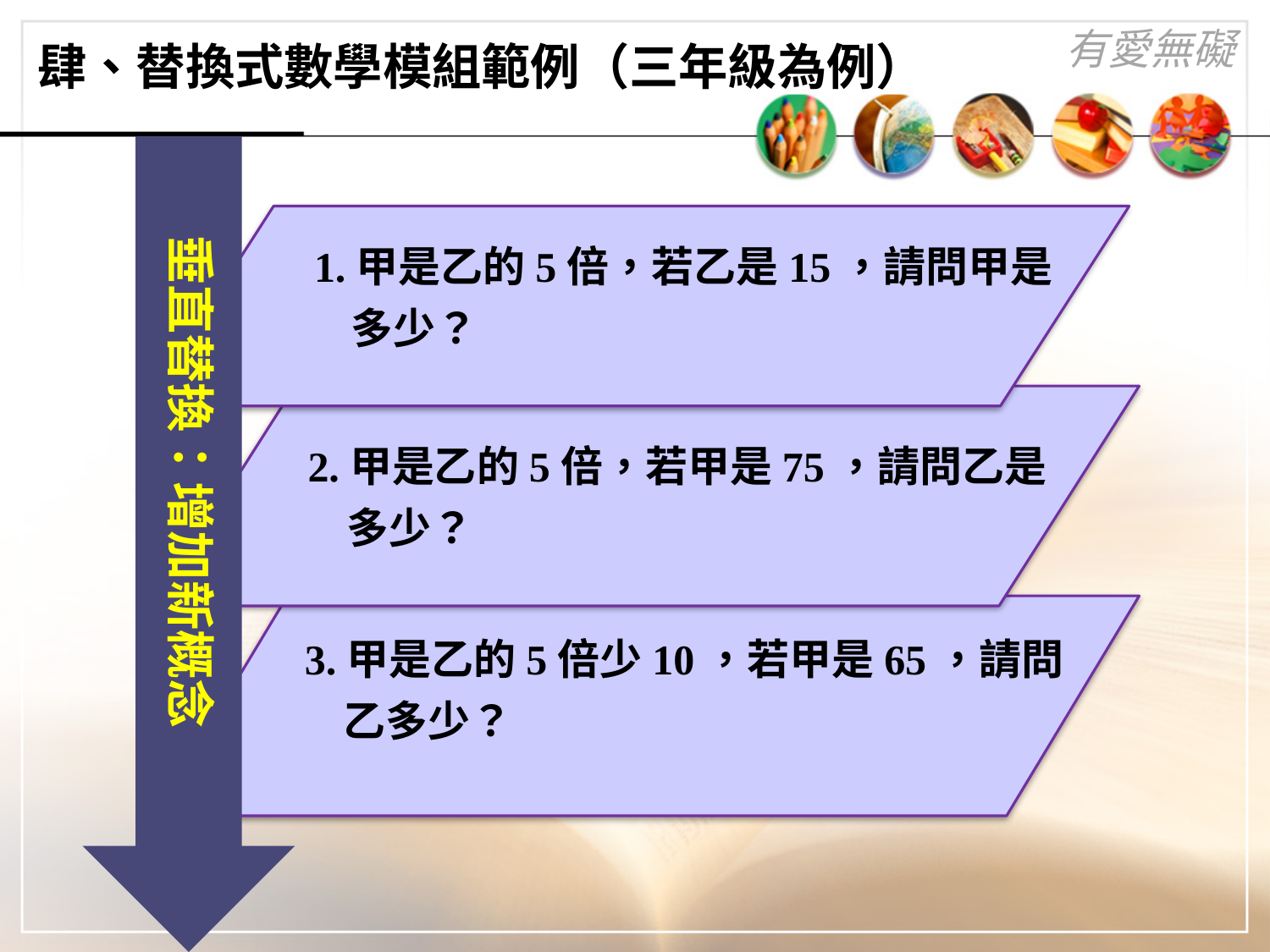

# 肆、替換式數學模組範例（三年級為例）

垂直替換：增加新概念
  1.甲是乙的5倍，若乙是15，請問甲是
     多少？

2.甲是乙的5倍，若甲是75，請問乙是
   多少？
3.甲是乙的5倍少10，若甲是65，請問
   乙多少？